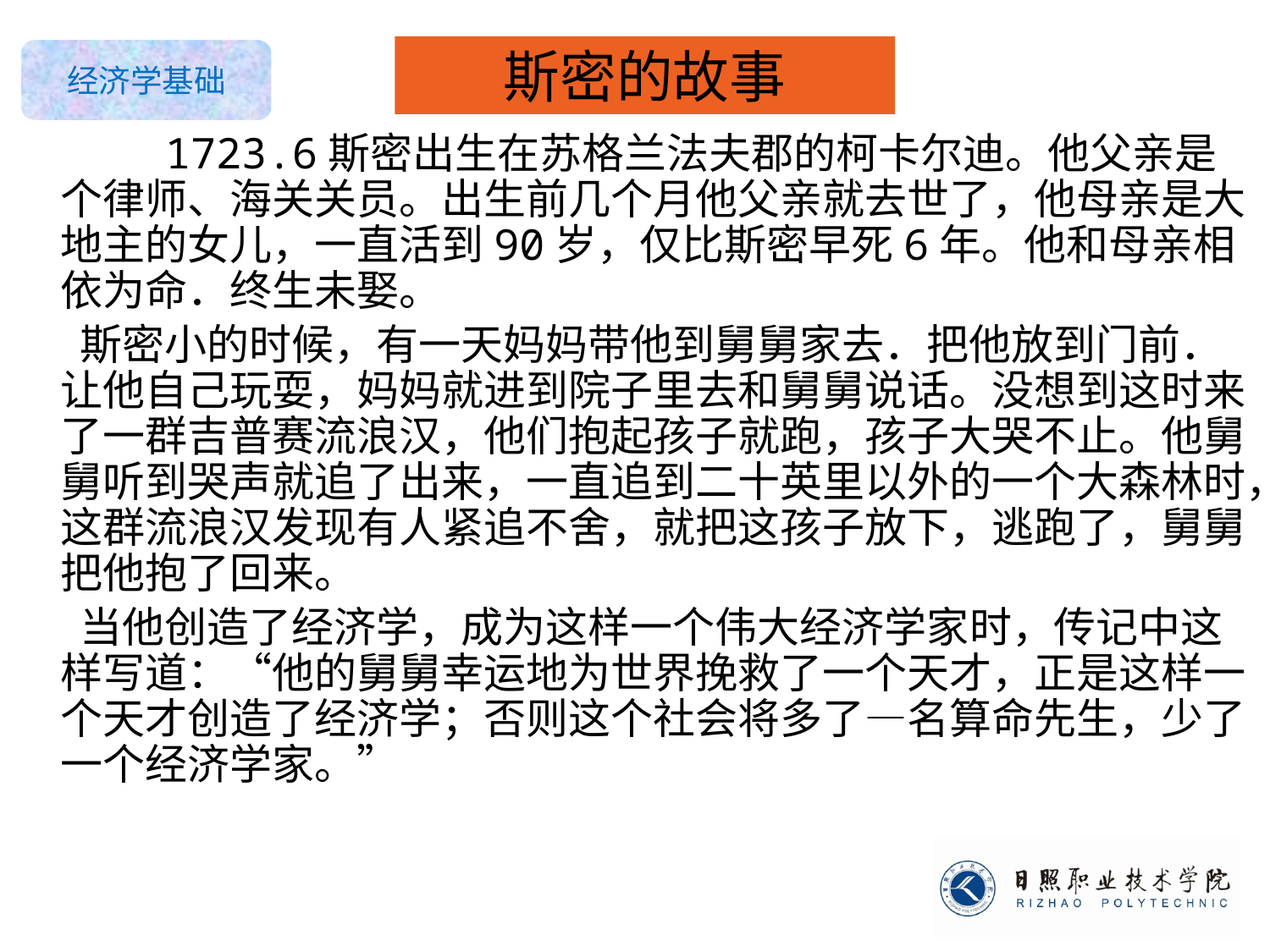

# 斯密的故事
      1723.6斯密出生在苏格兰法夫郡的柯卡尔迪。他父亲是个律师、海关关员。出生前几个月他父亲就去世了，他母亲是大地主的女儿，一直活到90岁，仅比斯密早死6年。他和母亲相依为命．终生未娶。
      斯密小的时候，有一天妈妈带他到舅舅家去．把他放到门前．让他自己玩耍，妈妈就进到院子里去和舅舅说话。没想到这时来了一群吉普赛流浪汉，他们抱起孩子就跑，孩子大哭不止。他舅舅听到哭声就追了出来，一直追到二十英里以外的一个大森林时，这群流浪汉发现有人紧追不舍，就把这孩子放下，逃跑了，舅舅把他抱了回来。
      当他创造了经济学，成为这样一个伟大经济学家时，传记中这样写道：“他的舅舅幸运地为世界挽救了一个天才，正是这样一个天才创造了经济学；否则这个社会将多了—名算命先生，少了一个经济学家。”